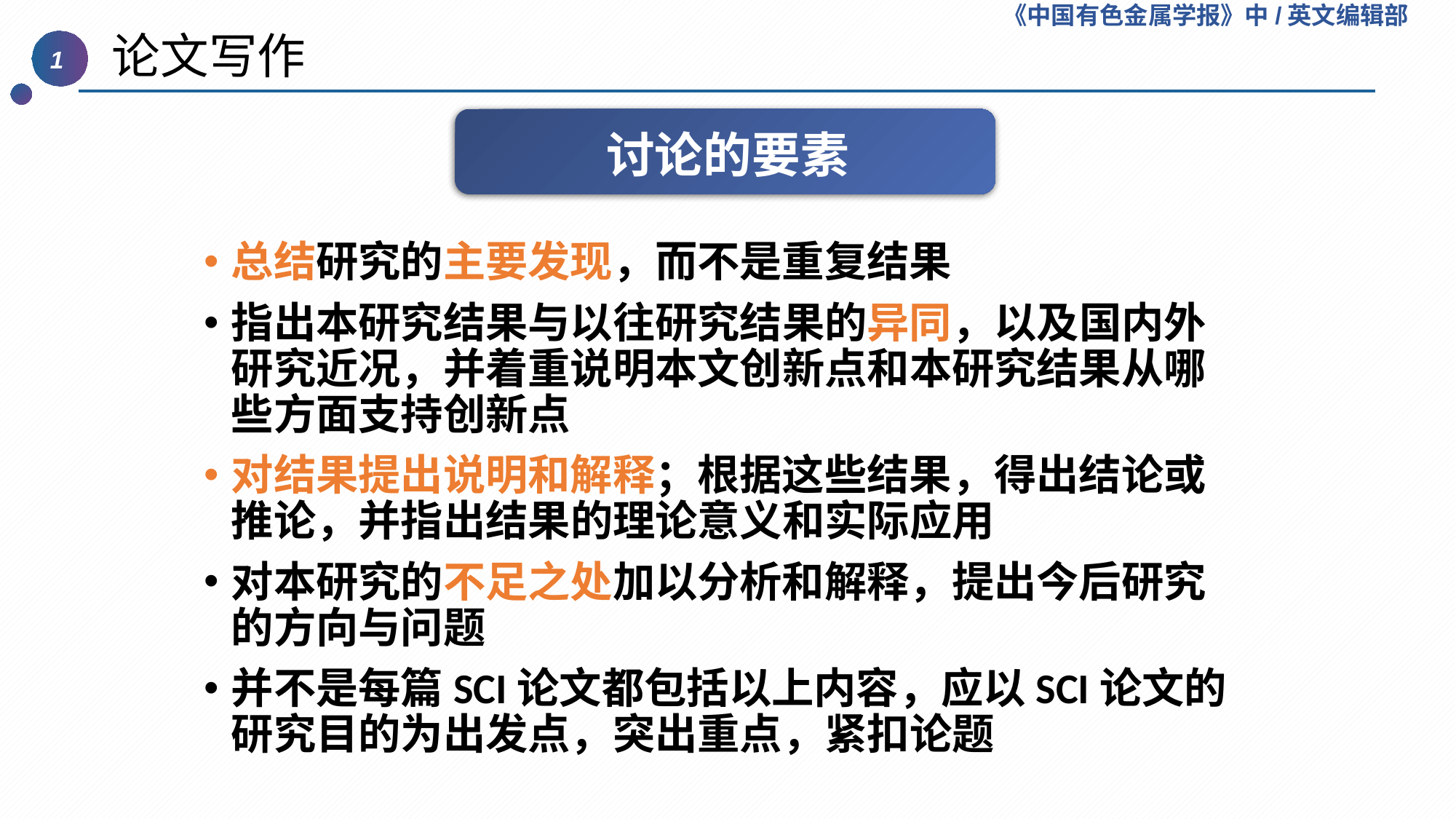

《中国有色金属学报》中/英文编辑部
      论文写作

1

讨论的要素
总结研究的主要发现，而不是重复结果
指出本研究结果与以往研究结果的异同，以及国内外研究近况，并着重说明本文创新点和本研究结果从哪些方面支持创新点
对结果提出说明和解释；根据这些结果，得出结论或推论，并指出结果的理论意义和实际应用
对本研究的不足之处加以分析和解释，提出今后研究的方向与问题
并不是每篇SCI论文都包括以上内容，应以SCI论文的研究目的为出发点，突出重点，紧扣论题